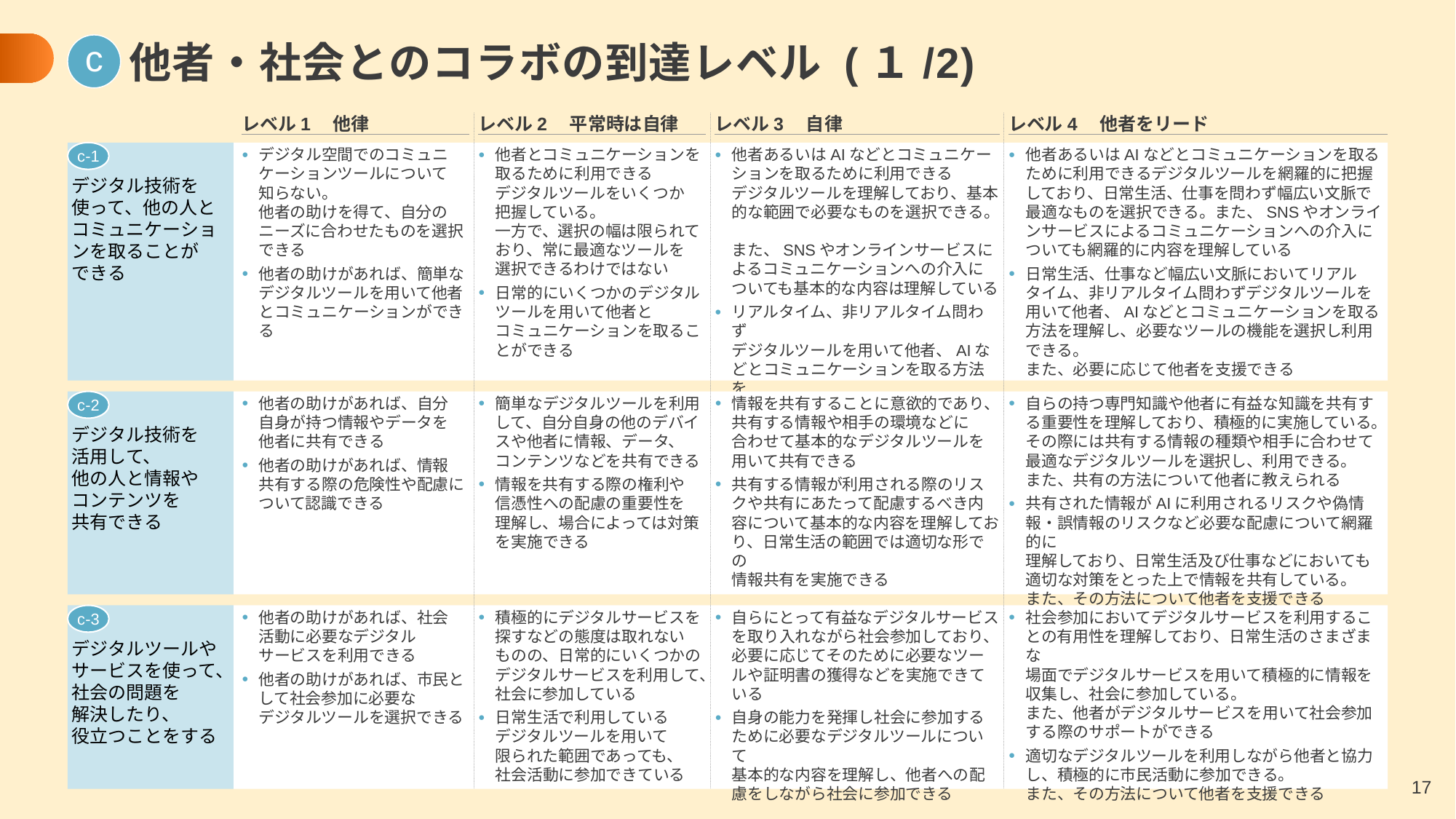

c
# 他者・社会とのコラボの到達レベル (１/2)
レベル1　他律
レベル2　平常時は自律
レベル3　自律
レベル4　他者をリード
デジタル技術を使って、他の人と
コミュニケーションを取ることが
できる
c-1

デジタル空間でのコミュニ
ケーションツールについて
知らない。
他者の助けを得て、自分のニーズに合わせたものを選択できる
他者の助けがあれば、簡単なデジタルツールを用いて他者とコミュニケーションができる
他者とコミュニケーションを
取るために利用できる
デジタルツールをいくつか
把握している。
一方で、選択の幅は限られており、常に最適なツールを
選択できるわけではない
日常的にいくつかのデジタルツールを用いて他者と
コミュニケーションを取ることができる
他者あるいはAIなどとコミュニケーションを取るために利用できる
デジタルツールを理解しており、基本的な範囲で必要なものを選択できる。
また、SNSやオンラインサービスに
よるコミュニケーションへの介入に
ついても基本的な内容は理解している
リアルタイム、非リアルタイム問わず
デジタルツールを用いて他者、AIなどとコミュニケーションを取る方法を
理解し、ツールの基本的な機能を利用
できる
他者あるいはAIなどとコミュニケーションを取る
ために利用できるデジタルツールを網羅的に把握
しており、日常生活、仕事を問わず幅広い文脈で
最適なものを選択できる。また、SNSやオンラインサービスによるコミュニケーションへの介入についても網羅的に内容を理解している
日常生活、仕事など幅広い文脈においてリアル
タイム、非リアルタイム問わずデジタルツールを
用いて他者、AIなどとコミュニケーションを取る方法を理解し、必要なツールの機能を選択し利用できる。
また、必要に応じて他者を支援できる
デジタル技術を
活用して、
他の人と情報や
コンテンツを
共有できる
c-2

他者の助けがあれば、自分
自身が持つ情報やデータを
他者に共有できる
他者の助けがあれば、情報
共有する際の危険性や配慮について認識できる
簡単なデジタルツールを利用して、自分自身の他のデバイスや他者に情報、データ、
コンテンツなどを共有できる
情報を共有する際の権利や
信憑性への配慮の重要性を
理解し、場合によっては対策を実施できる
情報を共有することに意欲的であり、共有する情報や相手の環境などに
合わせて基本的なデジタルツールを
用いて共有できる
共有する情報が利用される際のリスクや共有にあたって配慮するべき内容について基本的な内容を理解しており、日常生活の範囲では適切な形での
情報共有を実施できる
自らの持つ専門知識や他者に有益な知識を共有する重要性を理解しており、積極的に実施している。
その際には共有する情報の種類や相手に合わせて
最適なデジタルツールを選択し、利用できる。
また、共有の方法について他者に教えられる
共有された情報がAIに利用されるリスクや偽情報・誤情報のリスクなど必要な配慮について網羅的に
理解しており、日常生活及び仕事などにおいても
適切な対策をとった上で情報を共有している。
また、その方法について他者を支援できる
デジタルツールやサービスを使って、社会の問題を
解決したり、
役立つことをする
c-3

他者の助けがあれば、社会
活動に必要なデジタル
サービスを利用できる
他者の助けがあれば、市民として社会参加に必要な
デジタルツールを選択できる
積極的にデジタルサービスを探すなどの態度は取れない
ものの、日常的にいくつかのデジタルサービスを利用して、社会に参加している
日常生活で利用している
デジタルツールを用いて
限られた範囲であっても、
社会活動に参加できている
自らにとって有益なデジタルサービスを取り入れながら社会参加しており、必要に応じてそのために必要なツールや証明書の獲得などを実施できている
自身の能力を発揮し社会に参加する
ために必要なデジタルツールについて
基本的な内容を理解し、他者への配慮をしながら社会に参加できる
社会参加においてデジタルサービスを利用することの有用性を理解しており、日常生活のさまざまな
場面でデジタルサービスを用いて積極的に情報を
収集し、社会に参加している。
また、他者がデジタルサービスを用いて社会参加
する際のサポートができる
適切なデジタルツールを利用しながら他者と協力し、積極的に市民活動に参加できる。
また、その方法について他者を支援できる